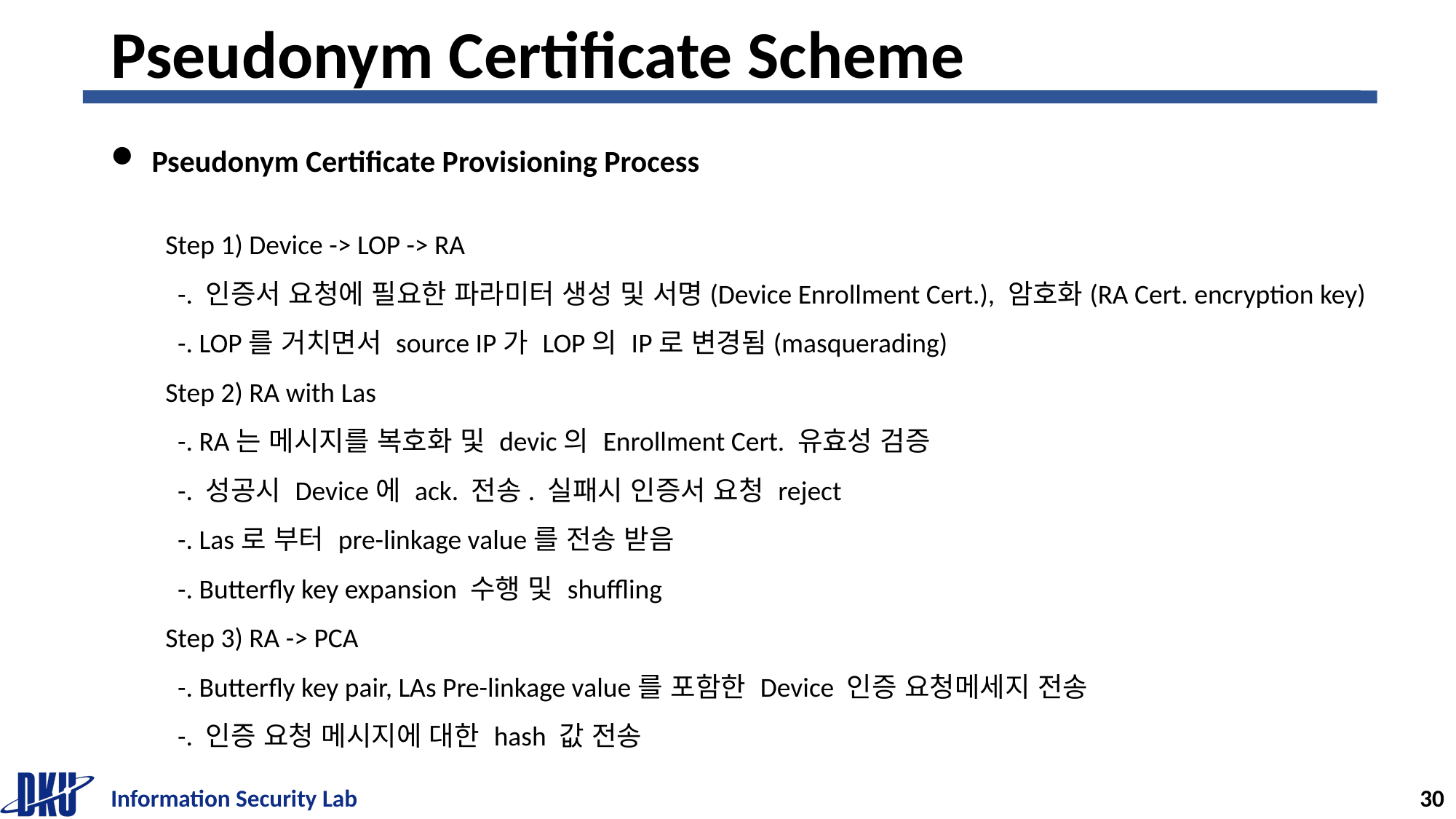

# Pseudonym Certificate Scheme
Pseudonym Certificate Provisioning Process

Step 1) Device -> LOP -> RA
  -. 인증서 요청에 필요한 파라미터 생성 및 서명(Device Enrollment Cert.), 암호화(RA Cert. encryption key)
  -. LOP를 거치면서 source IP가 LOP의 IP로 변경됨(masquerading)
Step 2) RA with Las
  -. RA는 메시지를 복호화 및 devic의 Enrollment Cert. 유효성 검증
  -. 성공시 Device에 ack. 전송. 실패시 인증서 요청 reject
  -. Las로 부터 pre-linkage value를 전송 받음
  -. Butterfly key expansion 수행 및 shuffling
Step 3) RA -> PCA
  -. Butterfly key pair, LAs Pre-linkage value를 포함한 Device 인증 요청메세지 전송
  -. 인증 요청 메시지에 대한 hash 값 전송
Information Security Lab
30